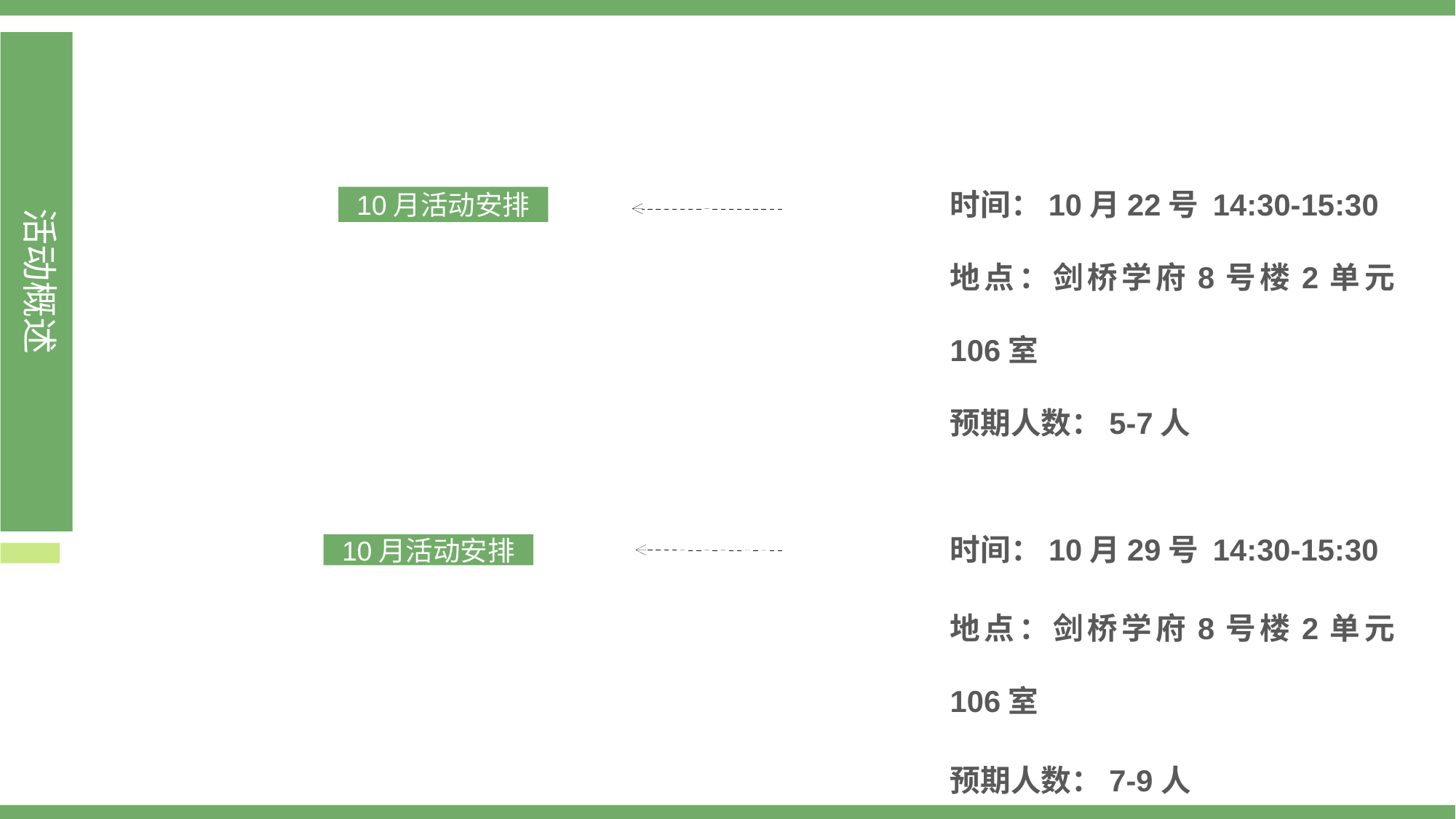

活动概述
时间：10月22号 14:30-15:30
地点：剑桥学府8号楼2单元106室
预期人数：5-7人

10月活动安排
时间：10月29号 14:30-15:30
地点：剑桥学府8号楼2单元106室
预期人数：7-9人
10月活动安排